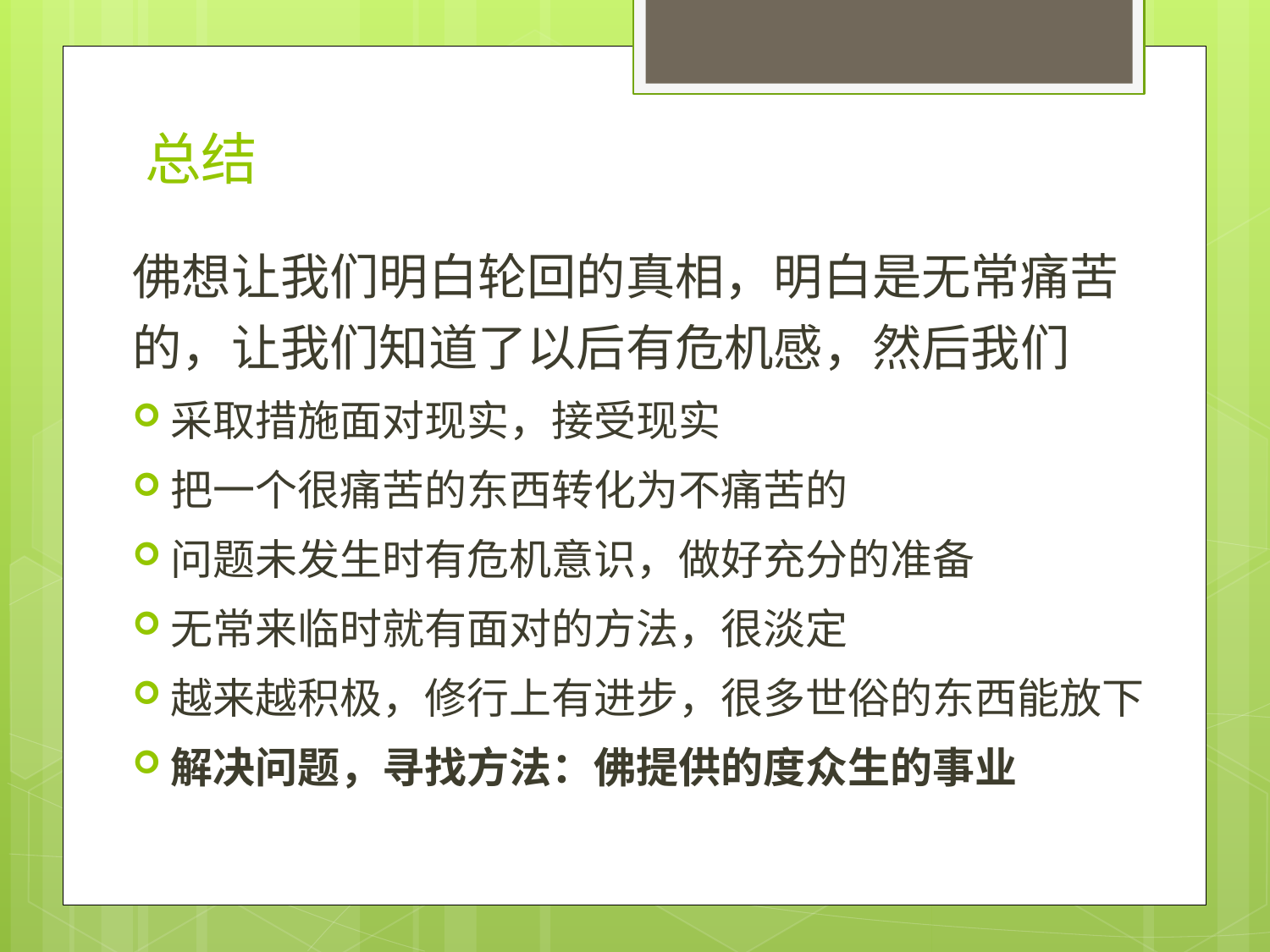

# 总结
佛想让我们明白轮回的真相，明白是无常痛苦的，让我们知道了以后有危机感，然后我们
采取措施面对现实，接受现实
把一个很痛苦的东西转化为不痛苦的
问题未发生时有危机意识，做好充分的准备
无常来临时就有面对的方法，很淡定
越来越积极，修行上有进步，很多世俗的东西能放下
解决问题，寻找方法：佛提供的度众生的事业